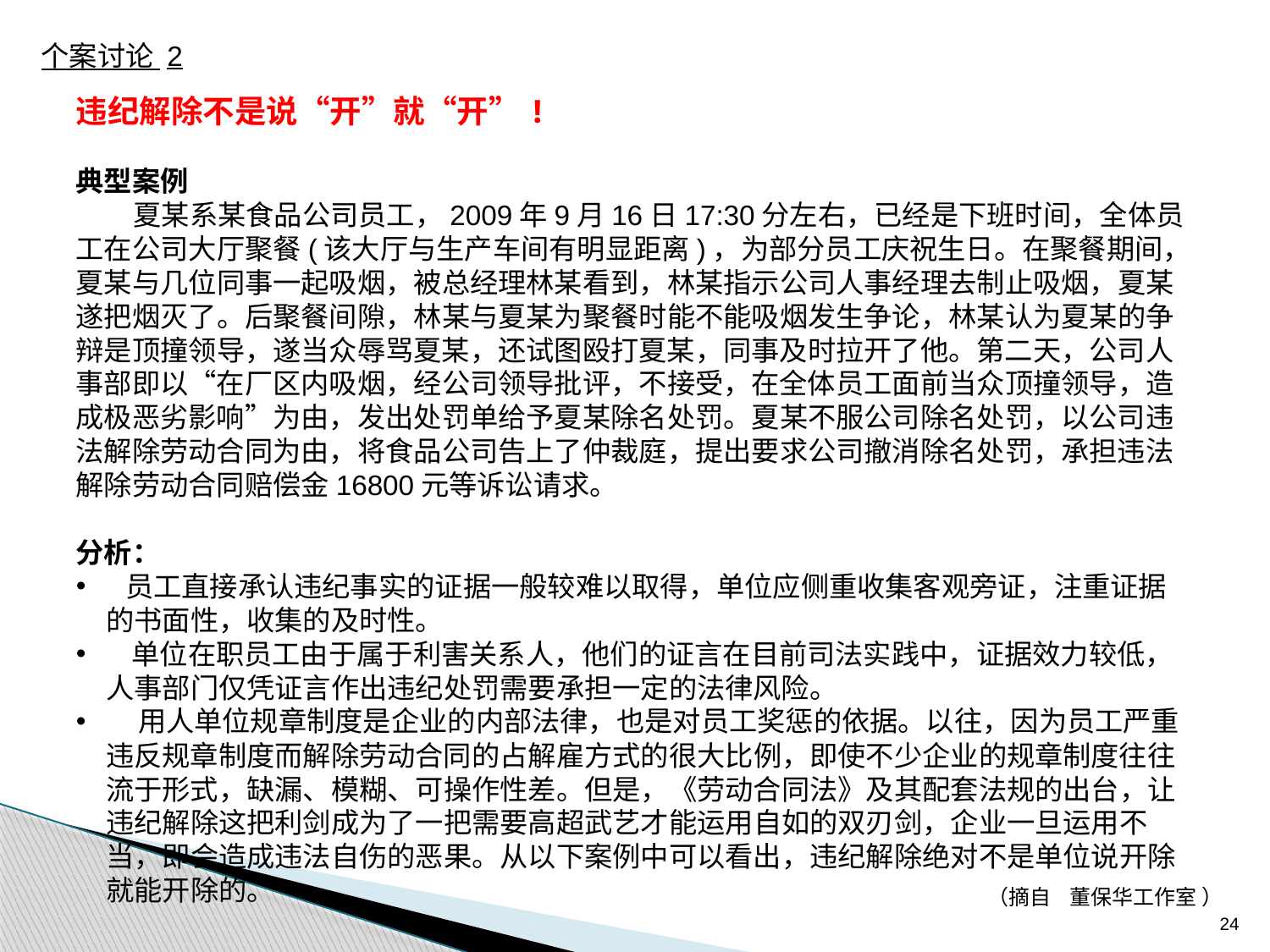

个案讨论 2
违纪解除不是说“开”就“开”!

典型案例
        夏某系某食品公司员工，2009年9月16日17:30分左右，已经是下班时间，全体员工在公司大厅聚餐(该大厅与生产车间有明显距离)，为部分员工庆祝生日。在聚餐期间，夏某与几位同事一起吸烟，被总经理林某看到，林某指示公司人事经理去制止吸烟，夏某遂把烟灭了。后聚餐间隙，林某与夏某为聚餐时能不能吸烟发生争论，林某认为夏某的争辩是顶撞领导，遂当众辱骂夏某，还试图殴打夏某，同事及时拉开了他。第二天，公司人事部即以“在厂区内吸烟，经公司领导批评，不接受，在全体员工面前当众顶撞领导，造成极恶劣影响”为由，发出处罚单给予夏某除名处罚。夏某不服公司除名处罚，以公司违法解除劳动合同为由，将食品公司告上了仲裁庭，提出要求公司撤消除名处罚，承担违法解除劳动合同赔偿金16800元等诉讼请求。

分析：
  员工直接承认违纪事实的证据一般较难以取得，单位应侧重收集客观旁证，注重证据的书面性，收集的及时性。
   单位在职员工由于属于利害关系人，他们的证言在目前司法实践中，证据效力较低，人事部门仅凭证言作出违纪处罚需要承担一定的法律风险。
    用人单位规章制度是企业的内部法律，也是对员工奖惩的依据。以往，因为员工严重违反规章制度而解除劳动合同的占解雇方式的很大比例，即使不少企业的规章制度往往流于形式，缺漏、模糊、可操作性差。但是，《劳动合同法》及其配套法规的出台，让违纪解除这把利剑成为了一把需要高超武艺才能运用自如的双刃剑，企业一旦运用不当，即会造成违法自伤的恶果。从以下案例中可以看出，违纪解除绝对不是单位说开除就能开除的。
（摘自    董保华工作室 ）
24